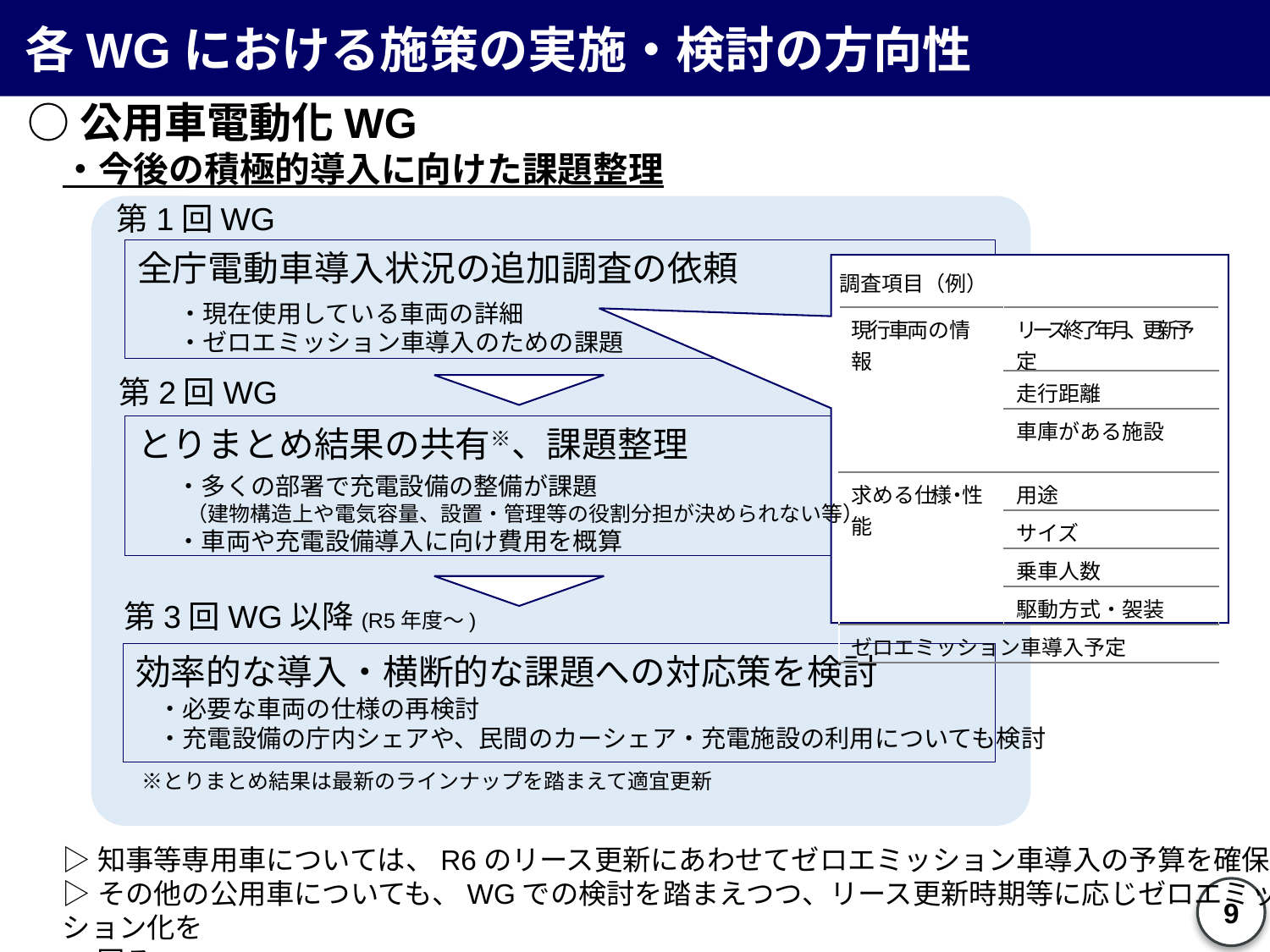

各WGにおける施策の実施・検討の方向性
○公用車電動化WG
　・今後の積極的導入に向けた課題整理
第1回WG

全庁電動車導入状況の追加調査の依頼

・現在使用している車両の詳細
・ゼロエミッション車導入のための課題
第2回WG

とりまとめ結果の共有※、課題整理

第3回WG以降(R5年度～)
効率的な導入・横断的な課題への対応策を検討

　※とりまとめ結果は最新のラインナップを踏まえて適宜更新

調査項目（例）
| 現行車両の情報 | リース終了年月、更新予定 |
| --- | --- |
|  | 走行距離 |
|  | 車庫がある施設 |
| 求める仕様・性能 | 用途 |
|  | サイズ |
|  | 乗車人数 |
|  | 駆動方式・袈装 |
| ゼロエミッション車導入予定 |  |
・多くの部署で充電設備の整備が課題
 （建物構造上や電気容量、設置・管理等の役割分担が決められない等）
・車両や充電設備導入に向け費用を概算
・必要な車両の仕様の再検討
・充電設備の庁内シェアや、民間のカーシェア・充電施設の利用についても検討
▷知事等専用車については、R6のリース更新にあわせてゼロエミッション車導入の予算を確保。
▷その他の公用車についても、WGでの検討を踏まえつつ、リース更新時期等に応じゼロエミッション化を
　 図る。
9